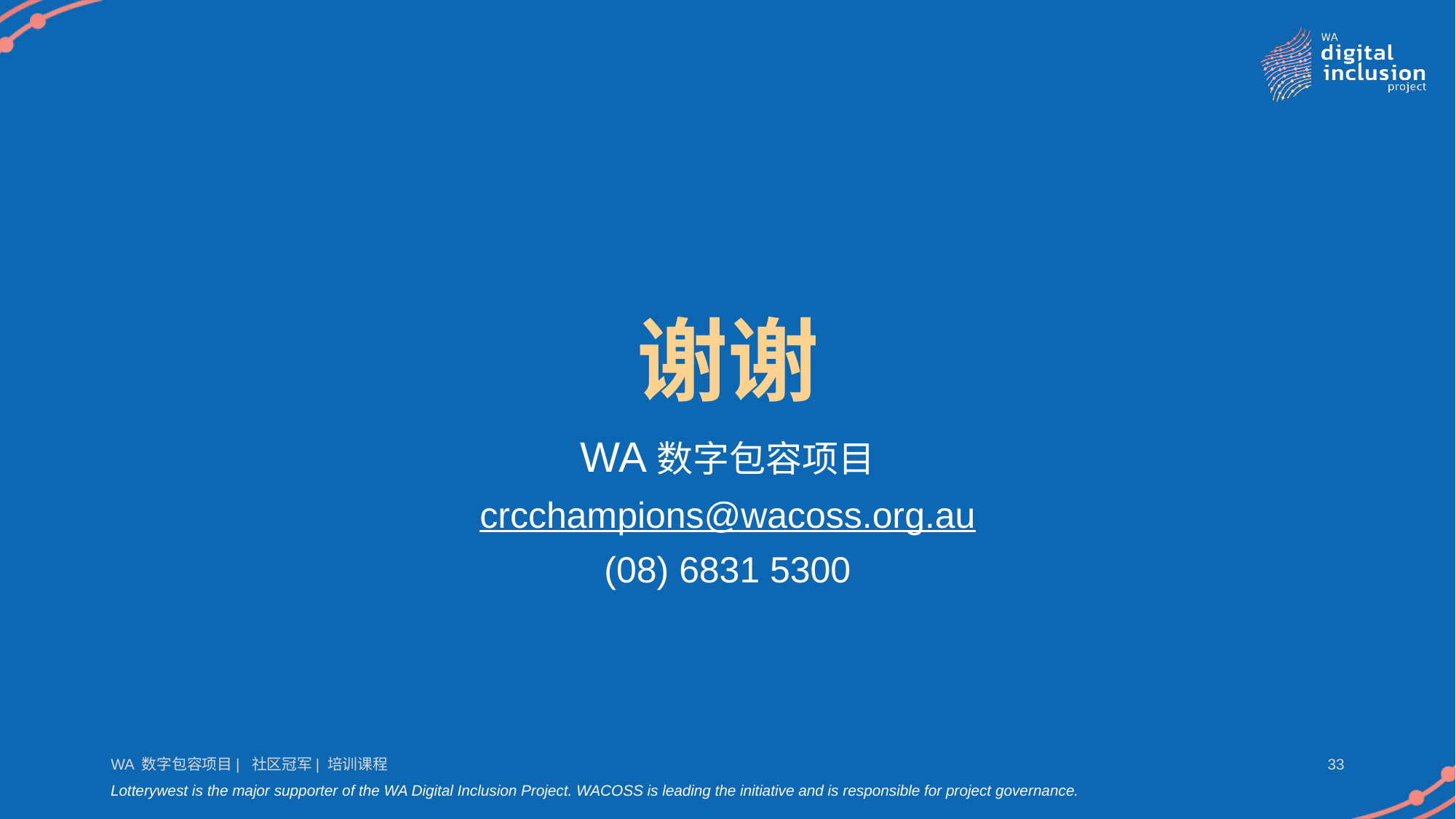

# 谢谢
WA数字包容项目
crcchampions@wacoss.org.au
(08) 6831 5300
WA 数字包容项目|  社区冠军| 培训课程
33